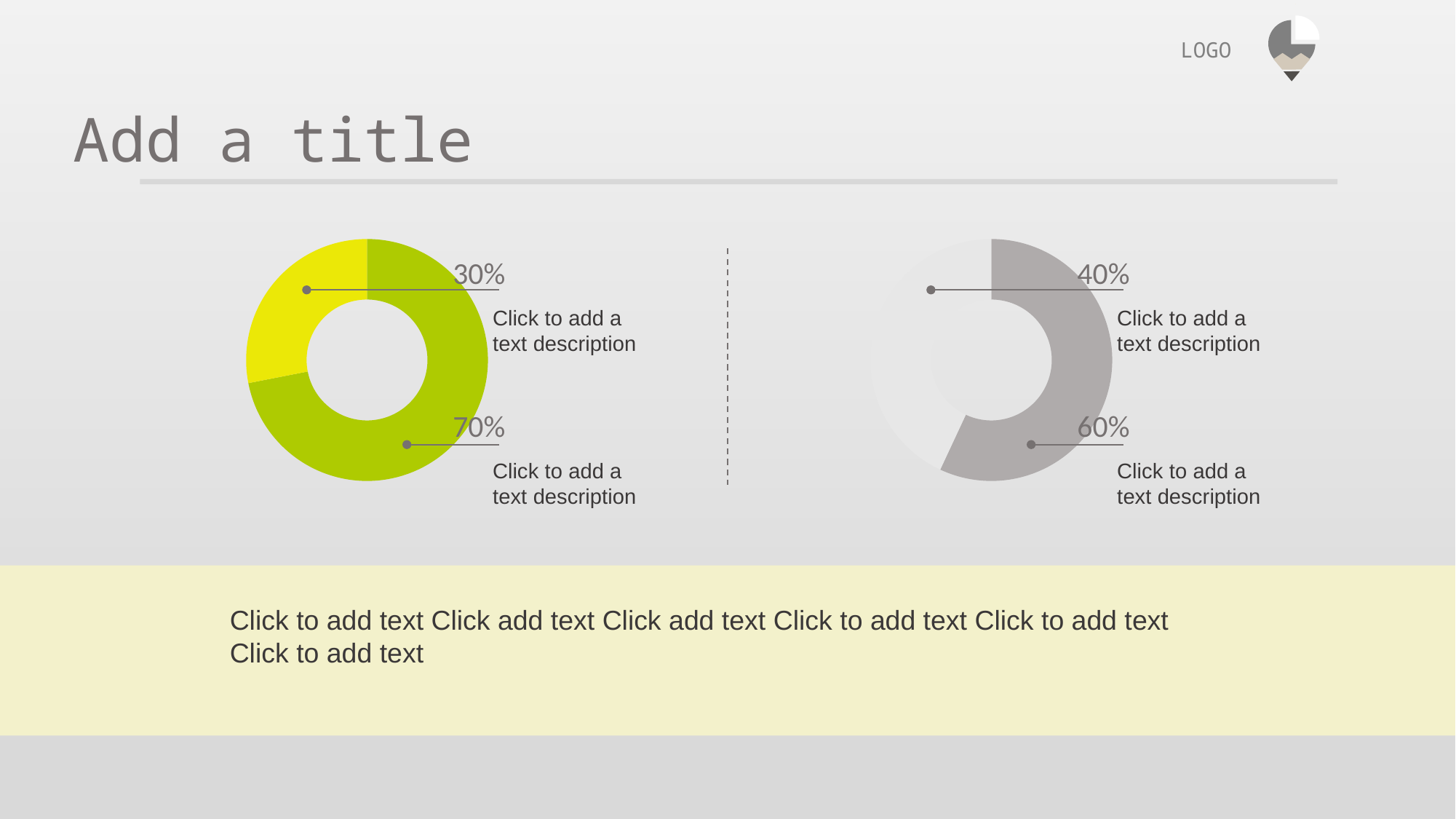

Add a title

### Chart

| Category | 销售额 |
|---|---|
| 第一季度 | 8.2 |
| 第二季度 | 3.2 |

### Chart

| Category | 销售额 |
|---|---|
| 第一季度 | 8.2 |
| 第二季度 | 6.2 |
30%
40%
Click to add a
text description
Click to add a
text description
70%
60%
Click to add a
text description
Click to add a
text description

Click to add text Click add text Click add text Click to add text Click to add text
Click to add text